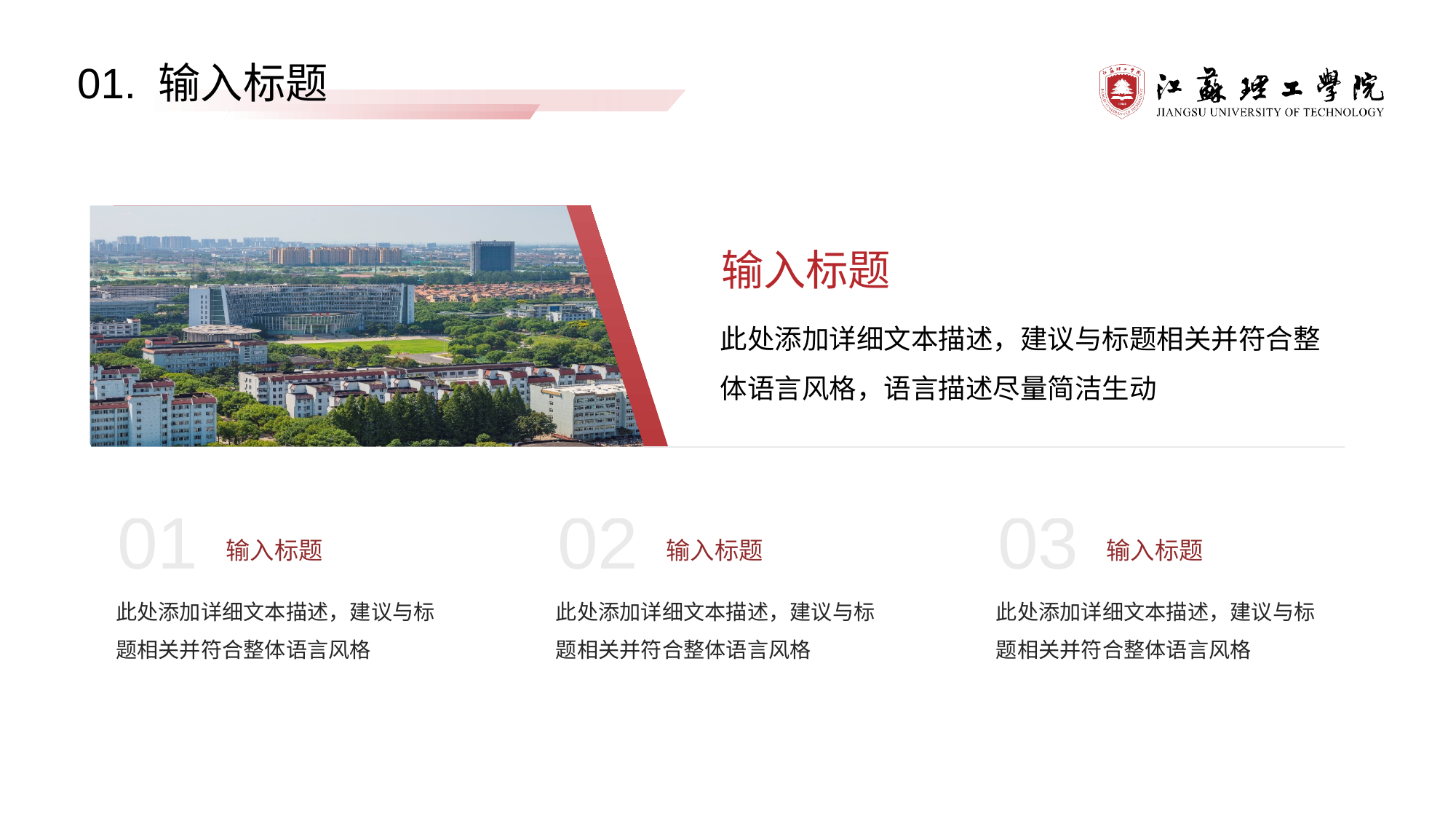

01. 输入标题

输入标题
此处添加详细文本描述，建议与标题相关并符合整体语言风格，语言描述尽量简洁生动
01
02
03
输入标题
输入标题
输入标题
此处添加详细文本描述，建议与标题相关并符合整体语言风格
此处添加详细文本描述，建议与标题相关并符合整体语言风格
此处添加详细文本描述，建议与标题相关并符合整体语言风格